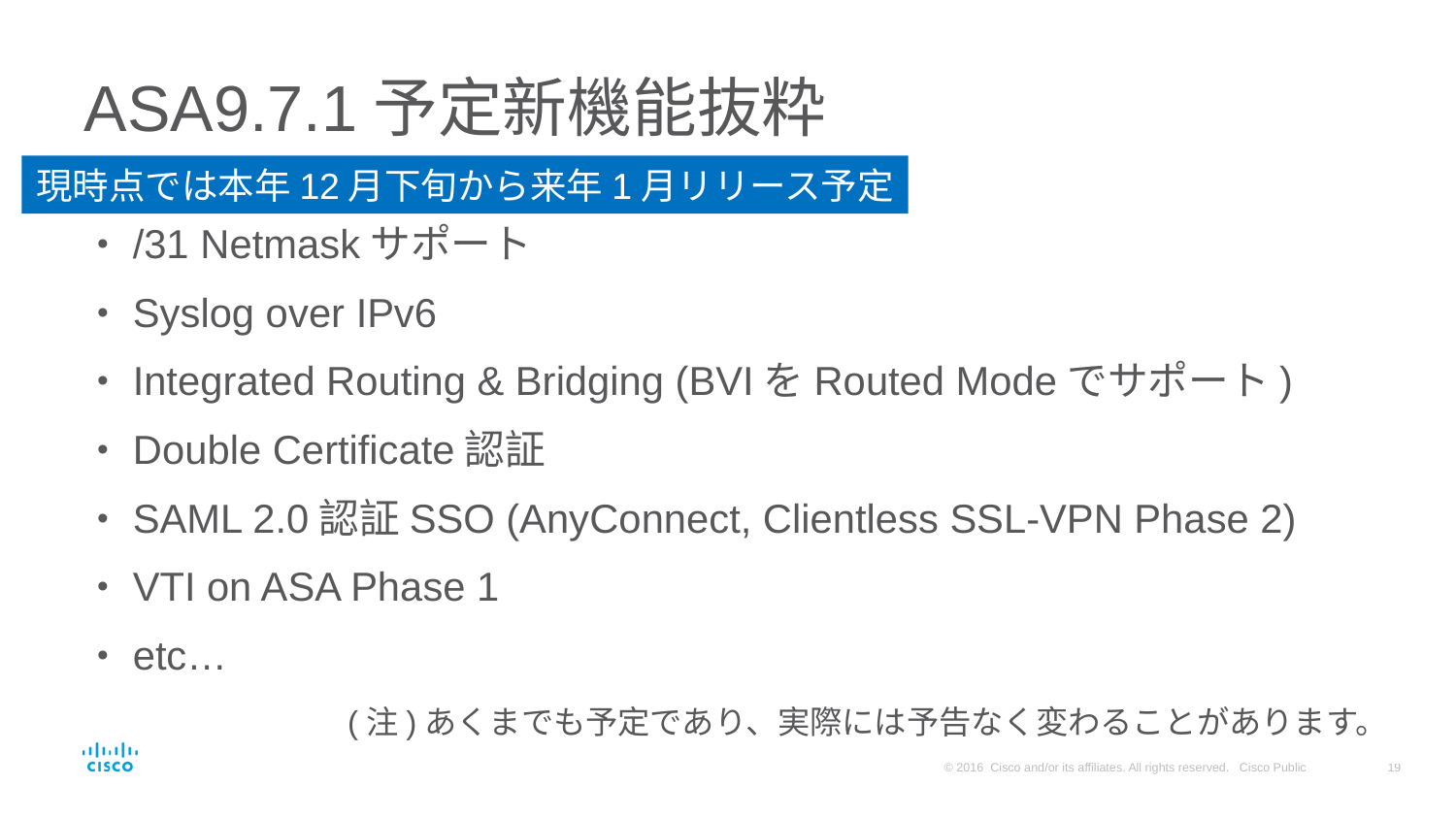

# ASA9.7.1予定新機能抜粋
現時点では本年12月下旬から来年1月リリース予定
/31 Netmaskサポート
Syslog over IPv6
Integrated Routing & Bridging (BVIをRouted Modeでサポート)
Double Certificate認証
SAML 2.0認証SSO (AnyConnect, Clientless SSL-VPN Phase 2)
VTI on ASA Phase 1
etc…
(注)あくまでも予定であり、実際には予告なく変わることがあります。